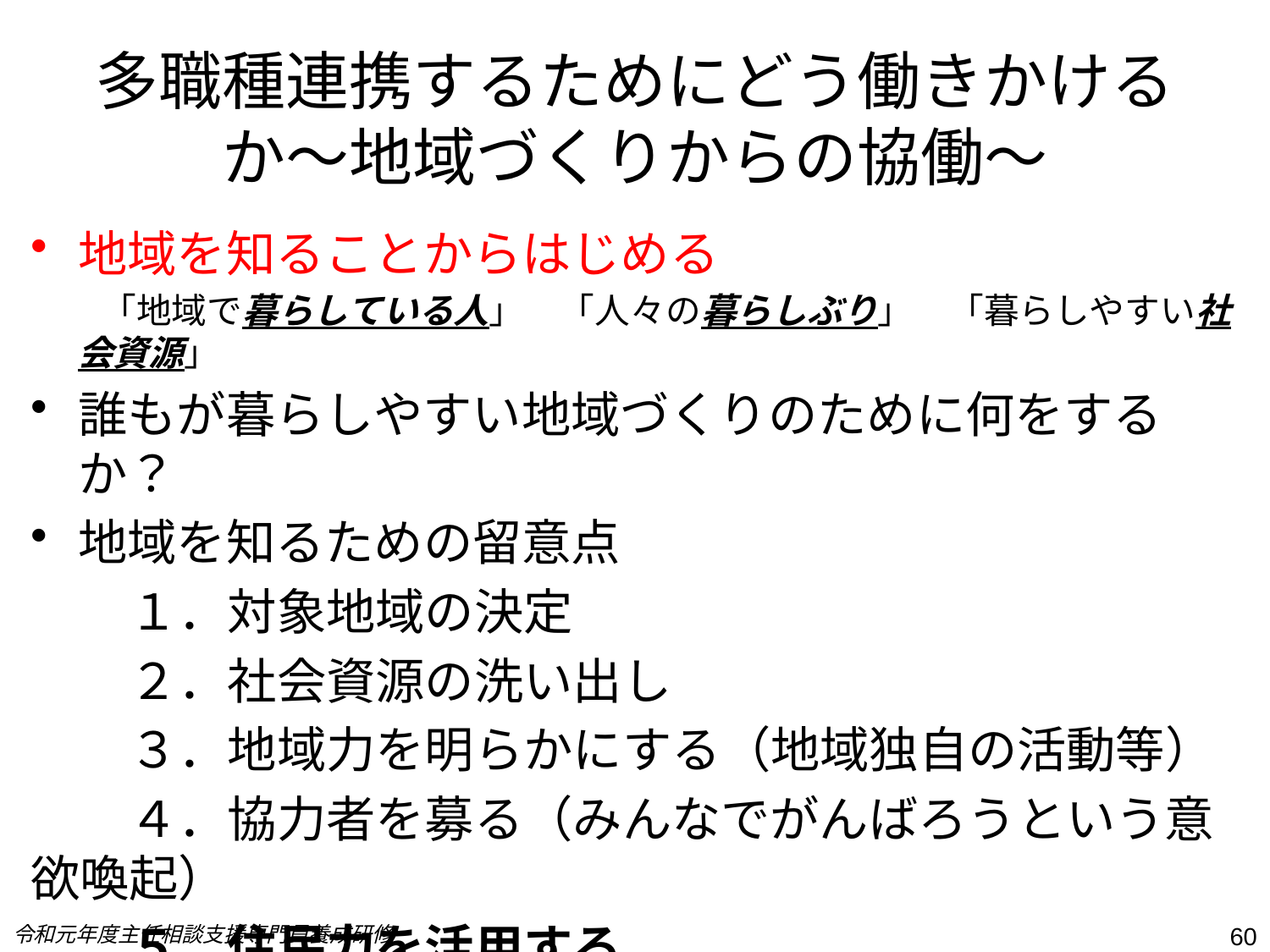

# 多職種連携するためにどう働きかけるか～地域づくりからの協働～
地域を知ることからはじめる
　　「地域で暮らしている人」　「人々の暮らしぶり」　「暮らしやすい社会資源」
誰もが暮らしやすい地域づくりのために何をするか？
地域を知るための留意点
　　１．対象地域の決定
　　２．社会資源の洗い出し
　　３．地域力を明らかにする（地域独自の活動等）
　　４．協力者を募る（みんなでがんばろうという意欲喚起）
　　５．住民力を活用する

令和元年度主任相談支援専門員養成研修
60